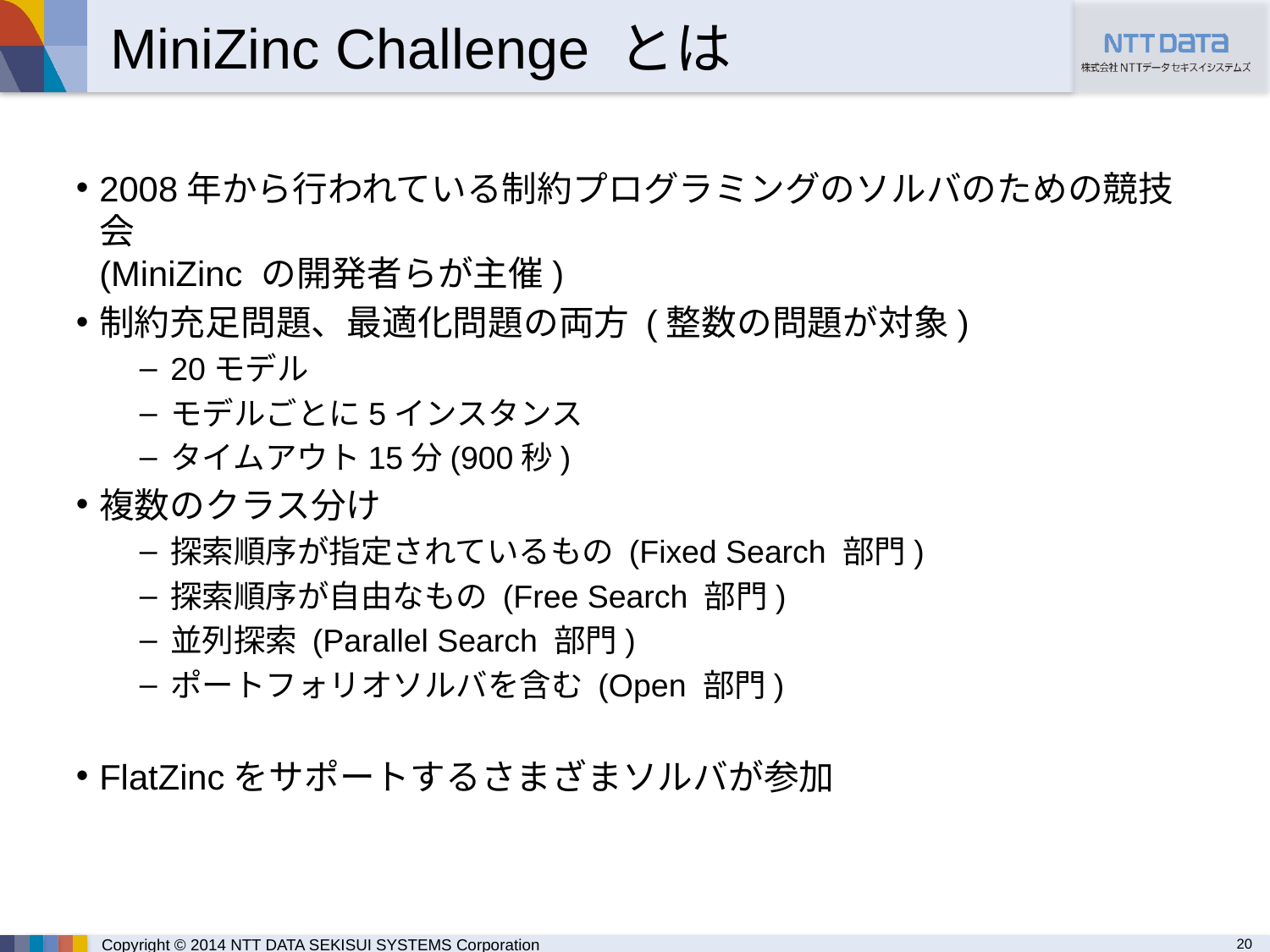

# MiniZinc Challenge とは
2008年から行われている制約プログラミングのソルバのための競技会
(MiniZinc の開発者らが主催)
制約充足問題、最適化問題の両方 (整数の問題が対象)
20モデル
モデルごとに5インスタンス
タイムアウト15分(900秒)
複数のクラス分け
探索順序が指定されているもの (Fixed Search 部門)
探索順序が自由なもの (Free Search 部門)
並列探索 (Parallel Search 部門)
ポートフォリオソルバを含む (Open 部門)

FlatZincをサポートするさまざまソルバが参加